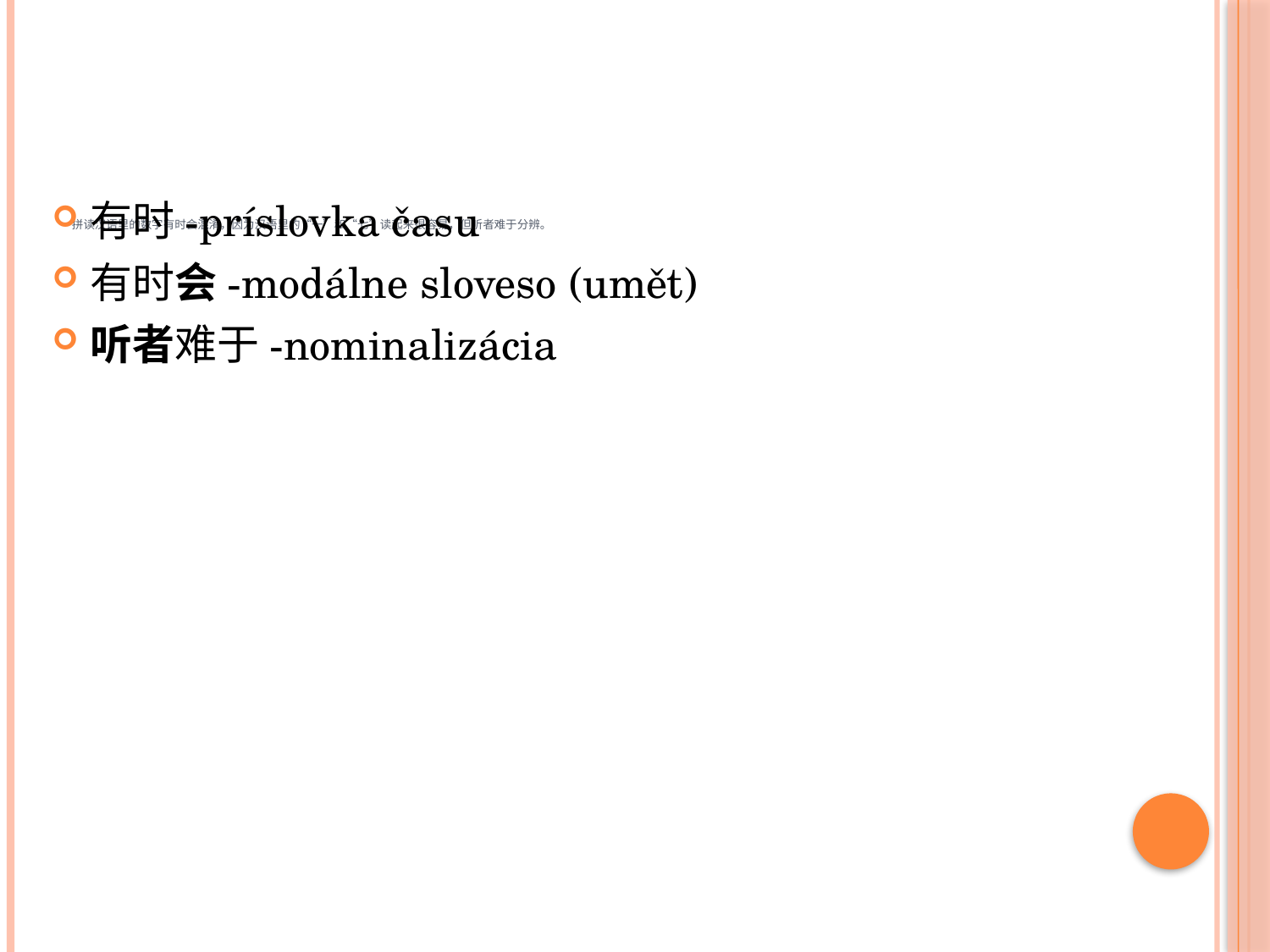

有时-príslovka času
有时会-modálne sloveso (umět)
听者难于-nominalizácia

# 拼读汉语里的数字有时会混淆，因为汉语里的“一”和“七”读起来很容易，但听者难于分辨。